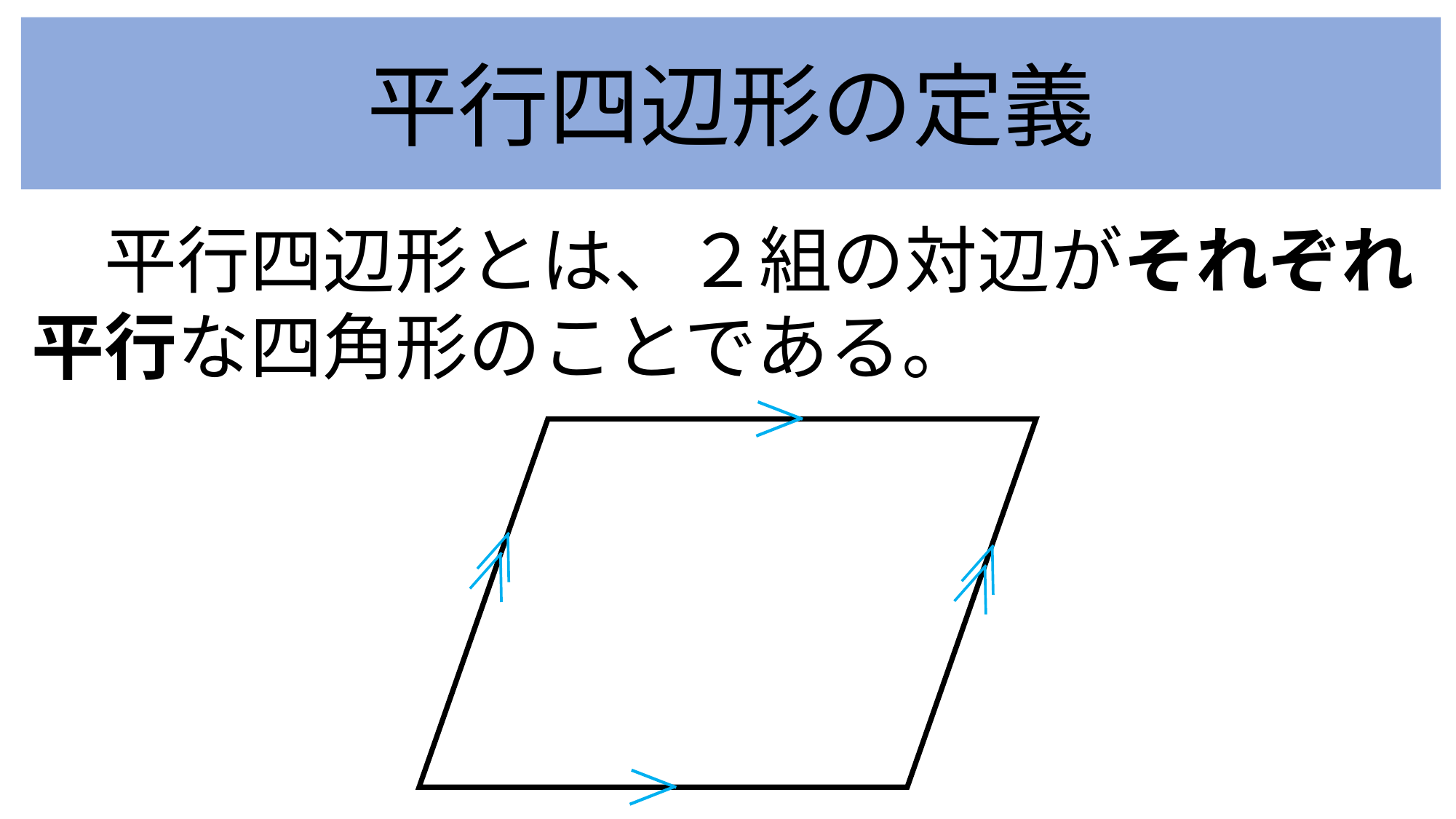

平行四辺形の定義
　平行四辺形とは、２組の対辺がそれぞれ平行な四角形のことである。